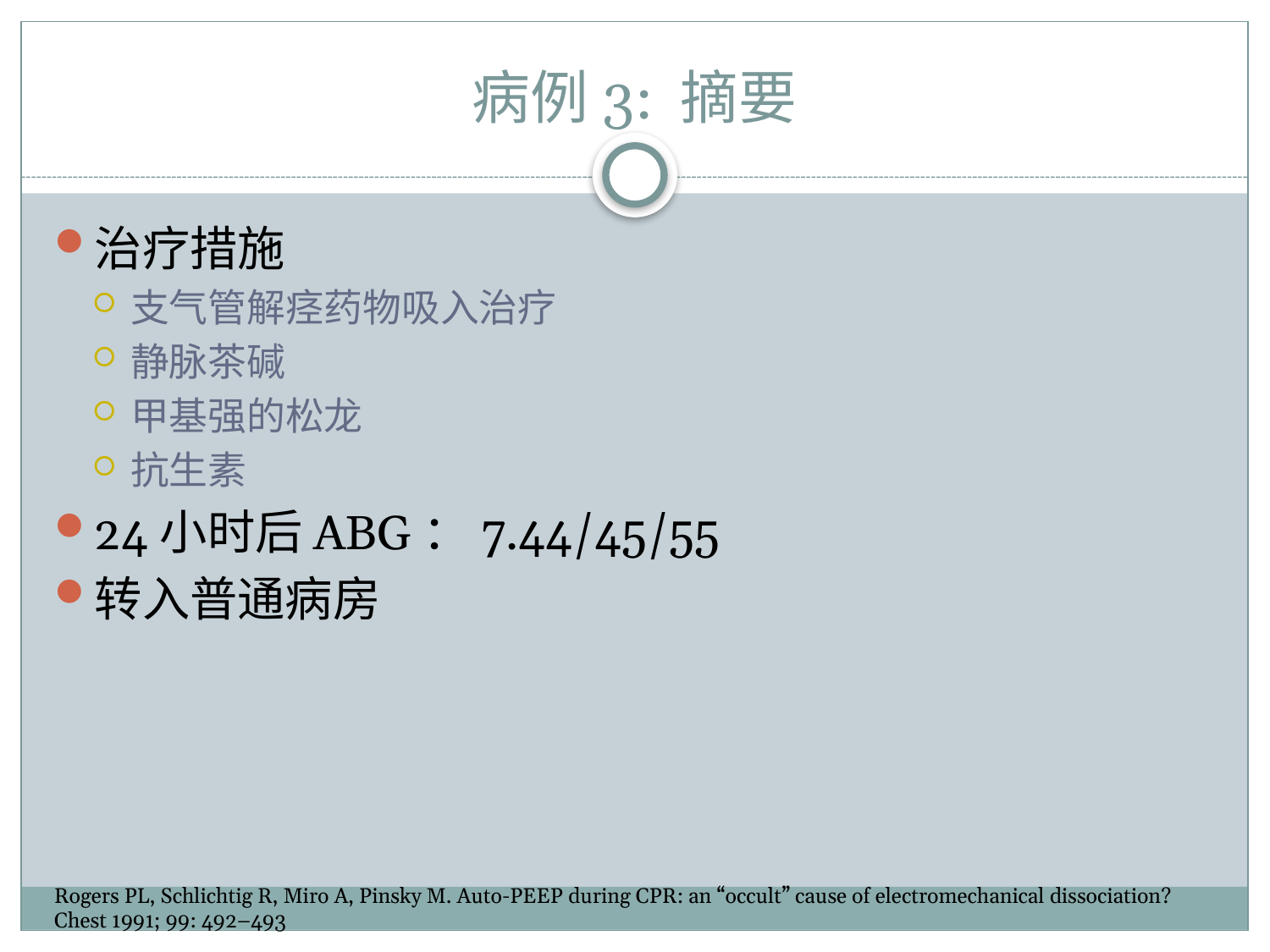

# 病例3: 摘要
治疗措施
支气管解痉药物吸入治疗
静脉茶碱
甲基强的松龙
抗生素
24小时后ABG：7.44/45/55
转入普通病房
Rogers PL, Schlichtig R, Miro A, Pinsky M. Auto-PEEP during CPR: an “occult” cause of electromechanical dissociation? Chest 1991; 99: 492–493